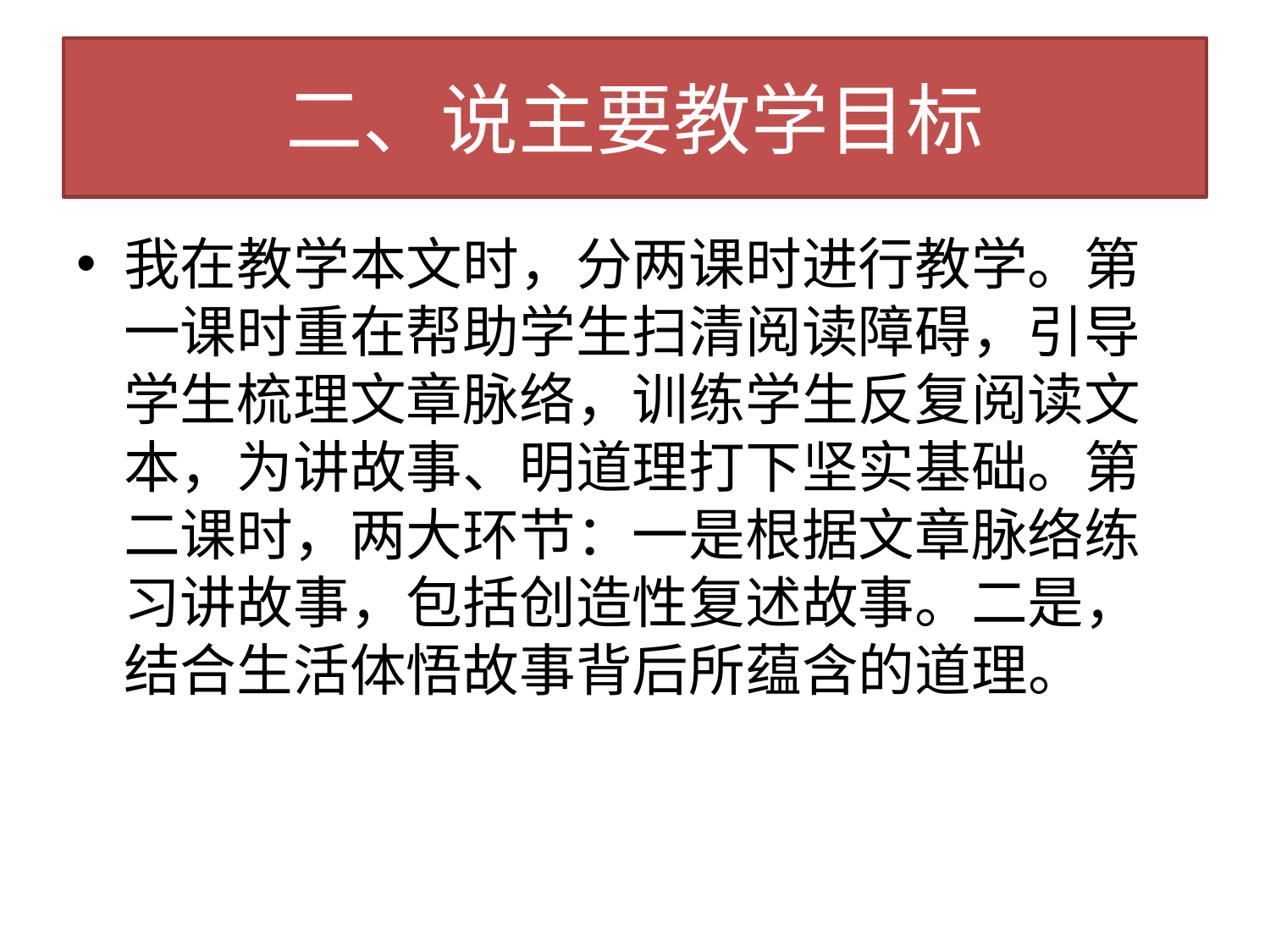

# 二、说主要教学目标
我在教学本文时，分两课时进行教学。第一课时重在帮助学生扫清阅读障碍，引导学生梳理文章脉络，训练学生反复阅读文本，为讲故事、明道理打下坚实基础。第二课时，两大环节：一是根据文章脉络练习讲故事，包括创造性复述故事。二是，结合生活体悟故事背后所蕴含的道理。